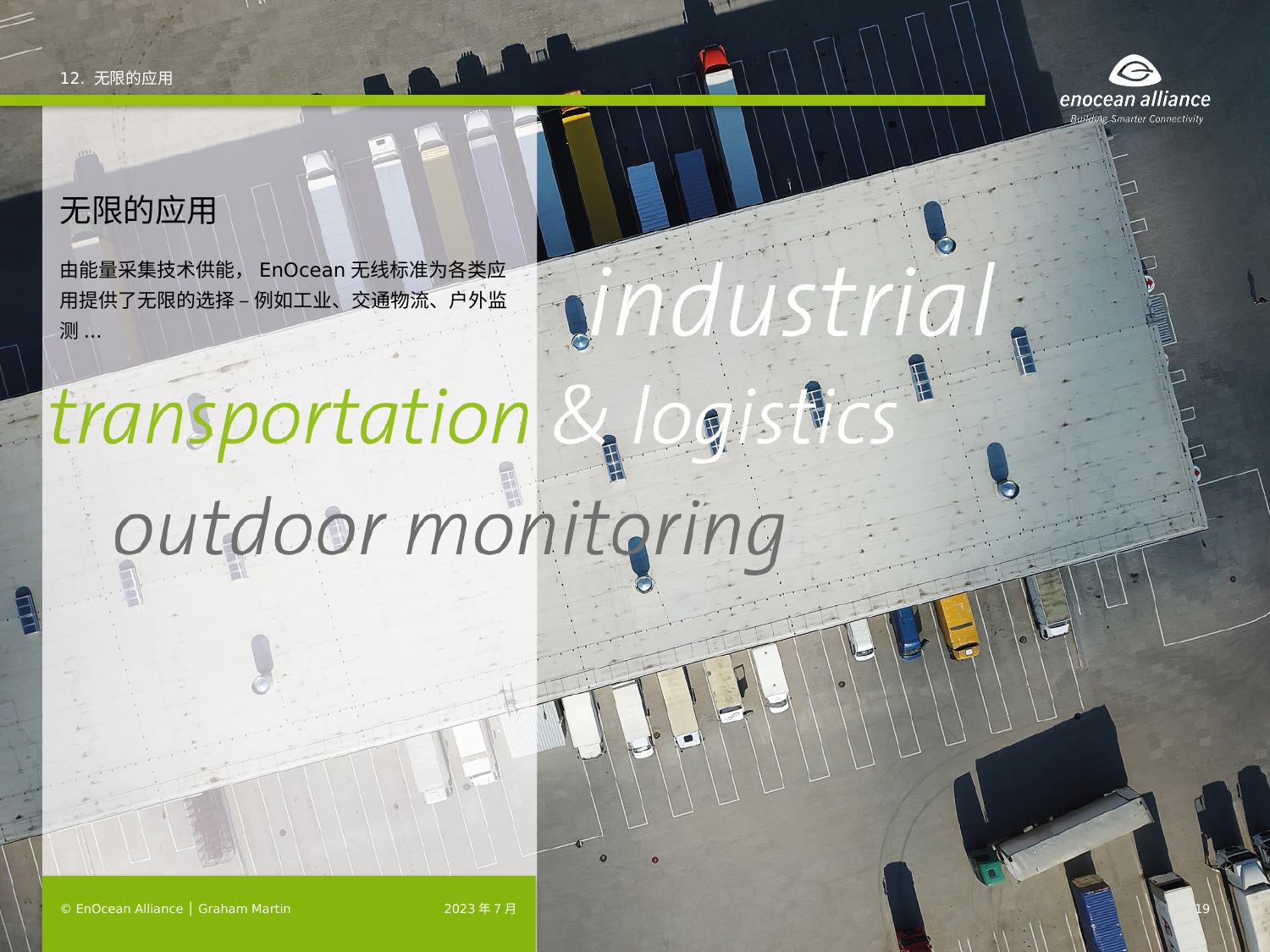

12. 无限的应用
# 无限的应用
由能量采集技术供能，EnOcean无线标准为各类应用提供了无限的选择 – 例如工业、交通物流、户外监测...
© EnOcean Alliance │ Graham Martin
2023年7月
19